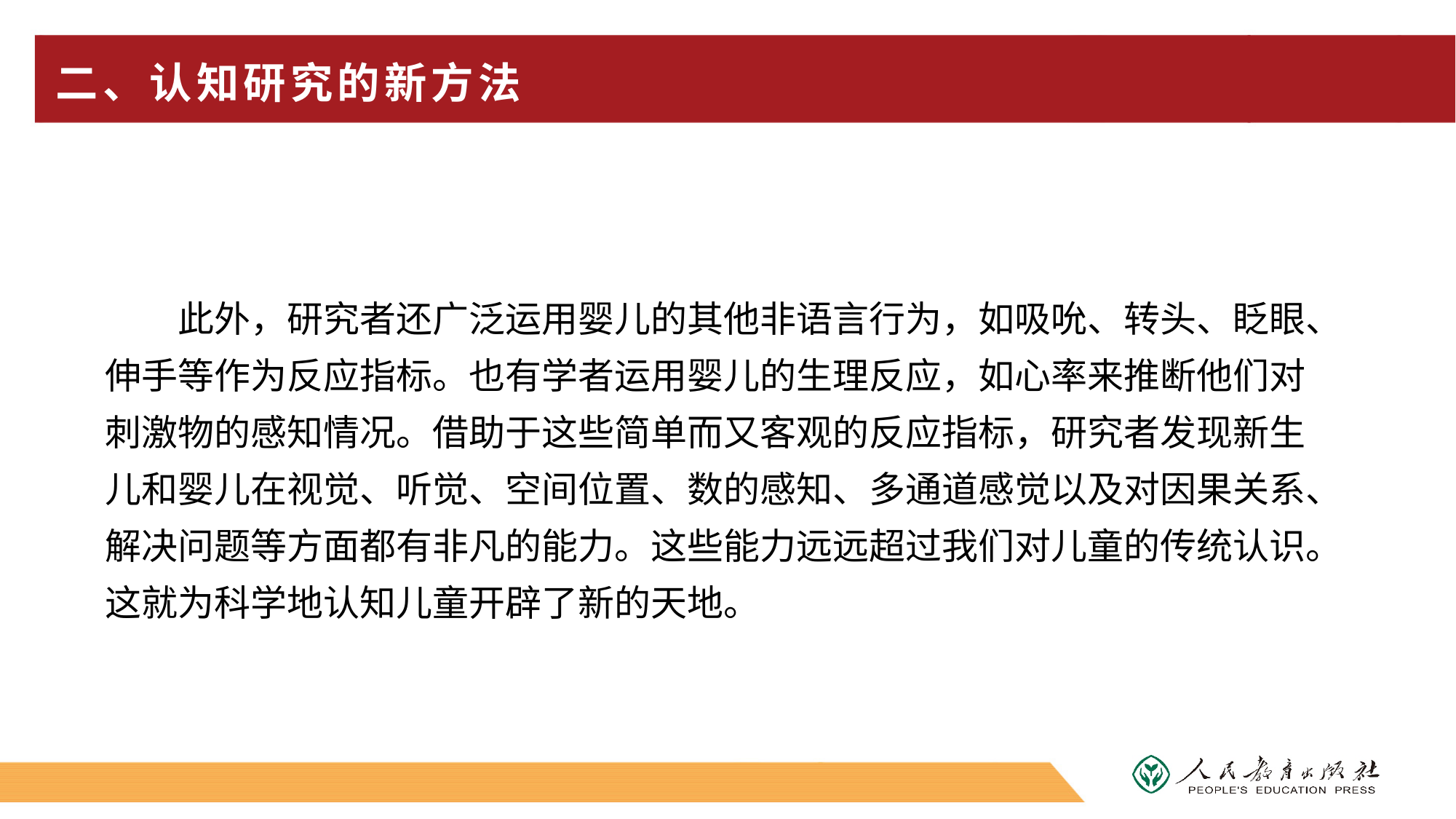

# 二、认知研究的新方法

此外，研究者还广泛运用婴儿的其他非语言行为，如吸吮、转头、眨眼、伸手等作为反应指标。也有学者运用婴儿的生理反应，如心率来推断他们对刺激物的感知情况。借助于这些简单而又客观的反应指标，研究者发现新生儿和婴儿在视觉、听觉、空间位置、数的感知、多通道感觉以及对因果关系、解决问题等方面都有非凡的能力。这些能力远远超过我们对儿童的传统认识。这就为科学地认知儿童开辟了新的天地。